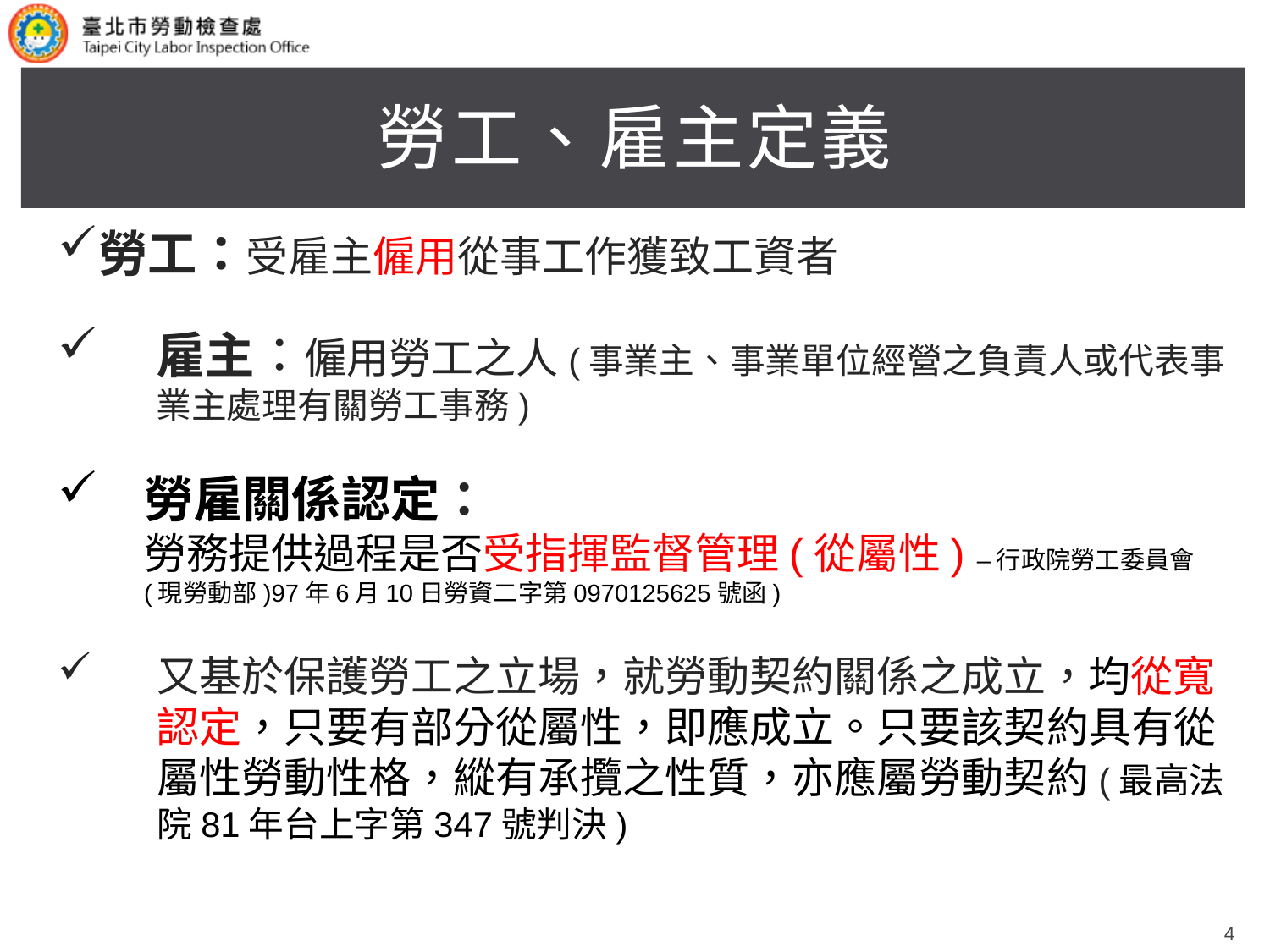

# 勞工、雇主定義
勞工：受雇主僱用從事工作獲致工資者
雇主：僱用勞工之人(事業主、事業單位經營之負責人或代表事業主處理有關勞工事務)
勞雇關係認定：
勞務提供過程是否受指揮監督管理(從屬性) –行政院勞工委員會(現勞動部)97年6月10日勞資二字第0970125625號函)
又基於保護勞工之立場，就勞動契約關係之成立，均從寬認定，只要有部分從屬性，即應成立。只要該契約具有從屬性勞動性格，縱有承攬之性質，亦應屬勞動契約(最高法院81年台上字第347號判決)
4